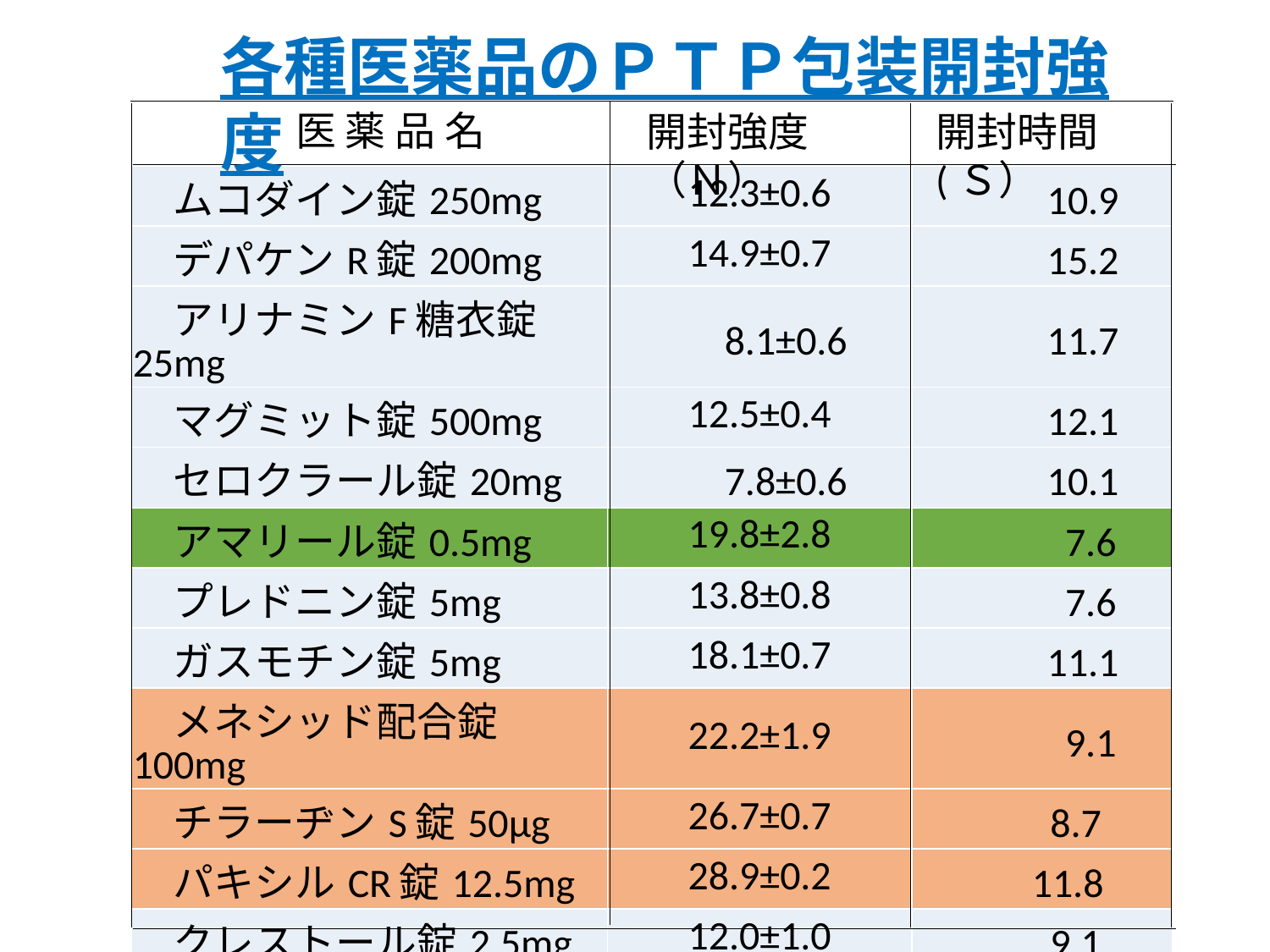

各種医薬品のＰＴＰ包装開封強度
医 薬 品 名
開封強度（Ｎ）
開封時間(Ｓ）
| ムコダイン錠250mg | 12.3±0.6 | 10.9 |
| --- | --- | --- |
| デパケンR錠200mg | 14.9±0.7 | 15.2 |
| アリナミンF糖衣錠25mg | 8.1±0.6 | 11.7 |
| マグミット錠500mg | 12.5±0.4 | 12.1 |
| セロクラール錠20mg | 7.8±0.6 | 10.1 |
| アマリール錠0.5mg | 19.8±2.8 | 7.6 |
| プレドニン錠5mg | 13.8±0.8 | 7.6 |
| ガスモチン錠5mg | 18.1±0.7 | 11.1 |
| メネシッド配合錠100mg | 22.2±1.9 | 9.1 |
| チラーヂンS錠50μg | 26.7±0.7 | 8.7 |
| パキシルCR錠12.5mg | 28.9±0.2 | 11.8 |
| クレストール錠2.5mg | 12.0±1.0 | 9.1 |
| オパルモン錠5μg | 11.1±0.1 | 9.3 |
| シグマート錠5mg | 16.4±1.5 | 7.8 |
| デプロメール錠25mg | 16.9±0.3 | 7.7 |